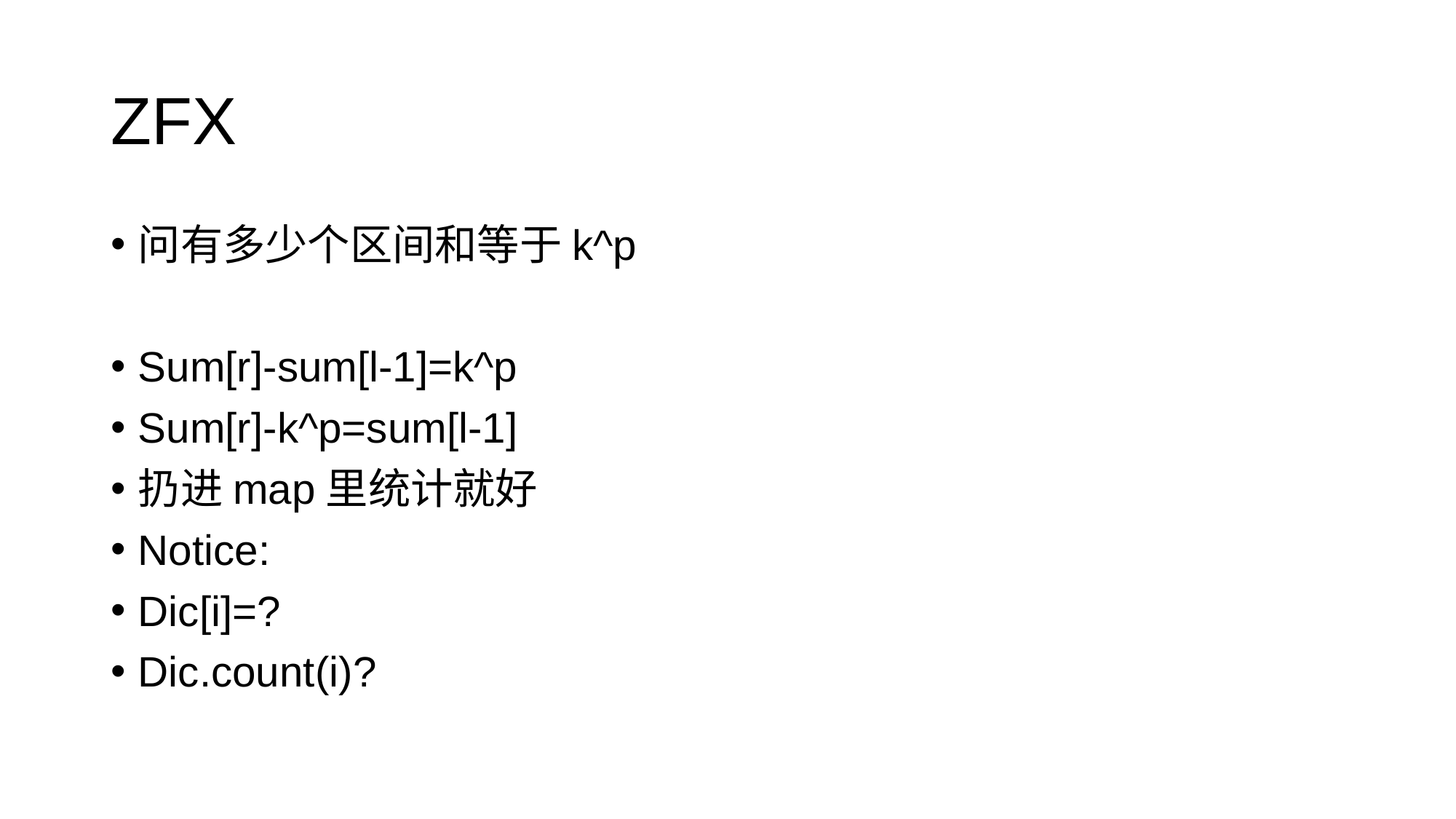

# ZFX
问有多少个区间和等于k^p

Sum[r]-sum[l-1]=k^p
Sum[r]-k^p=sum[l-1]
扔进map里统计就好
Notice:
Dic[i]=?
Dic.count(i)?